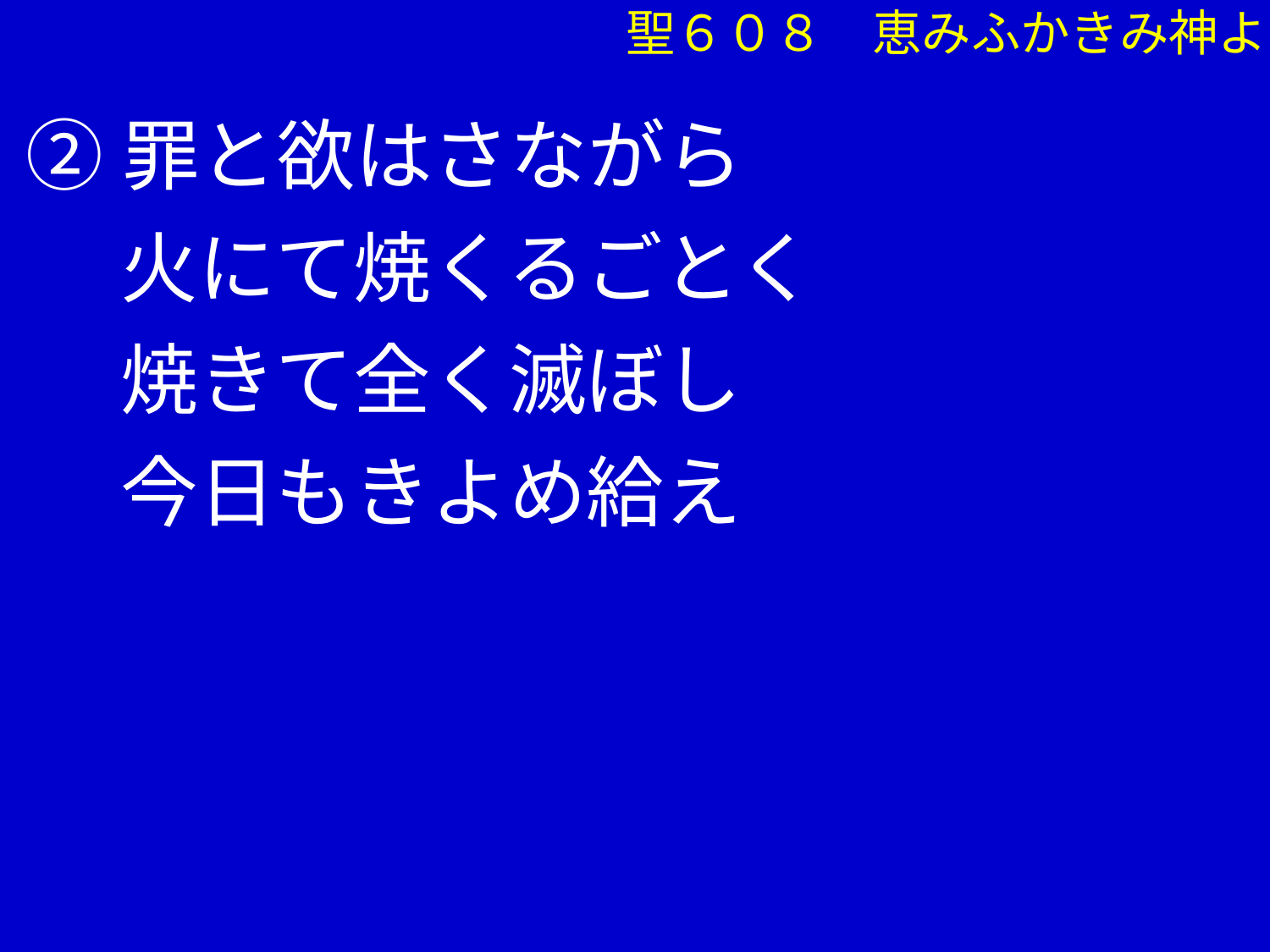

聖６０８　恵みふかきみ神よ
②罪と欲はさながら
　 火にて焼くるごとく
　 焼きて全く滅ぼし
　 今日もきよめ給え